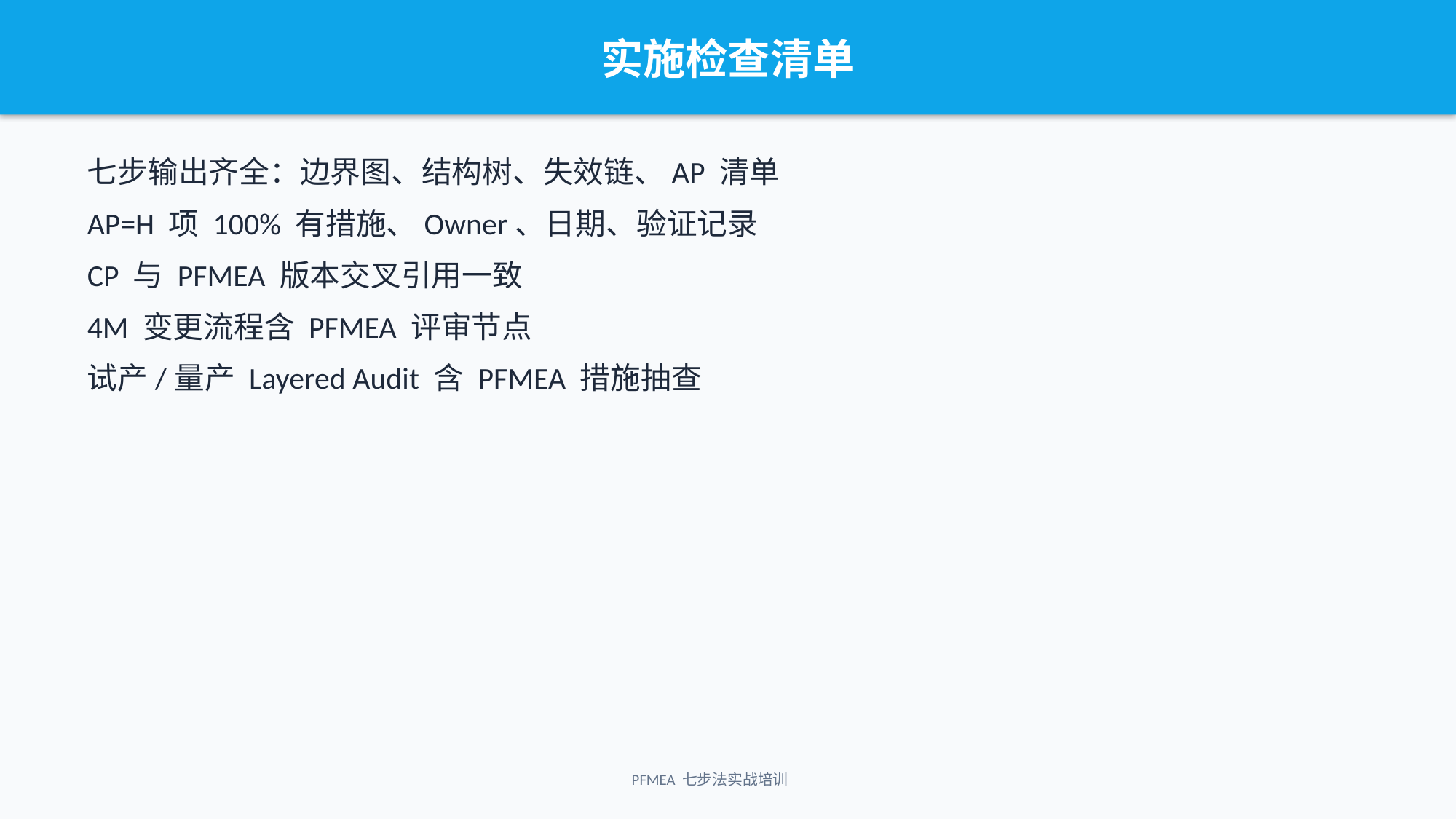

实施检查清单
七步输出齐全：边界图、结构树、失效链、AP 清单
AP=H 项 100% 有措施、Owner、日期、验证记录
CP 与 PFMEA 版本交叉引用一致
4M 变更流程含 PFMEA 评审节点
试产/量产 Layered Audit 含 PFMEA 措施抽查
PFMEA 七步法实战培训